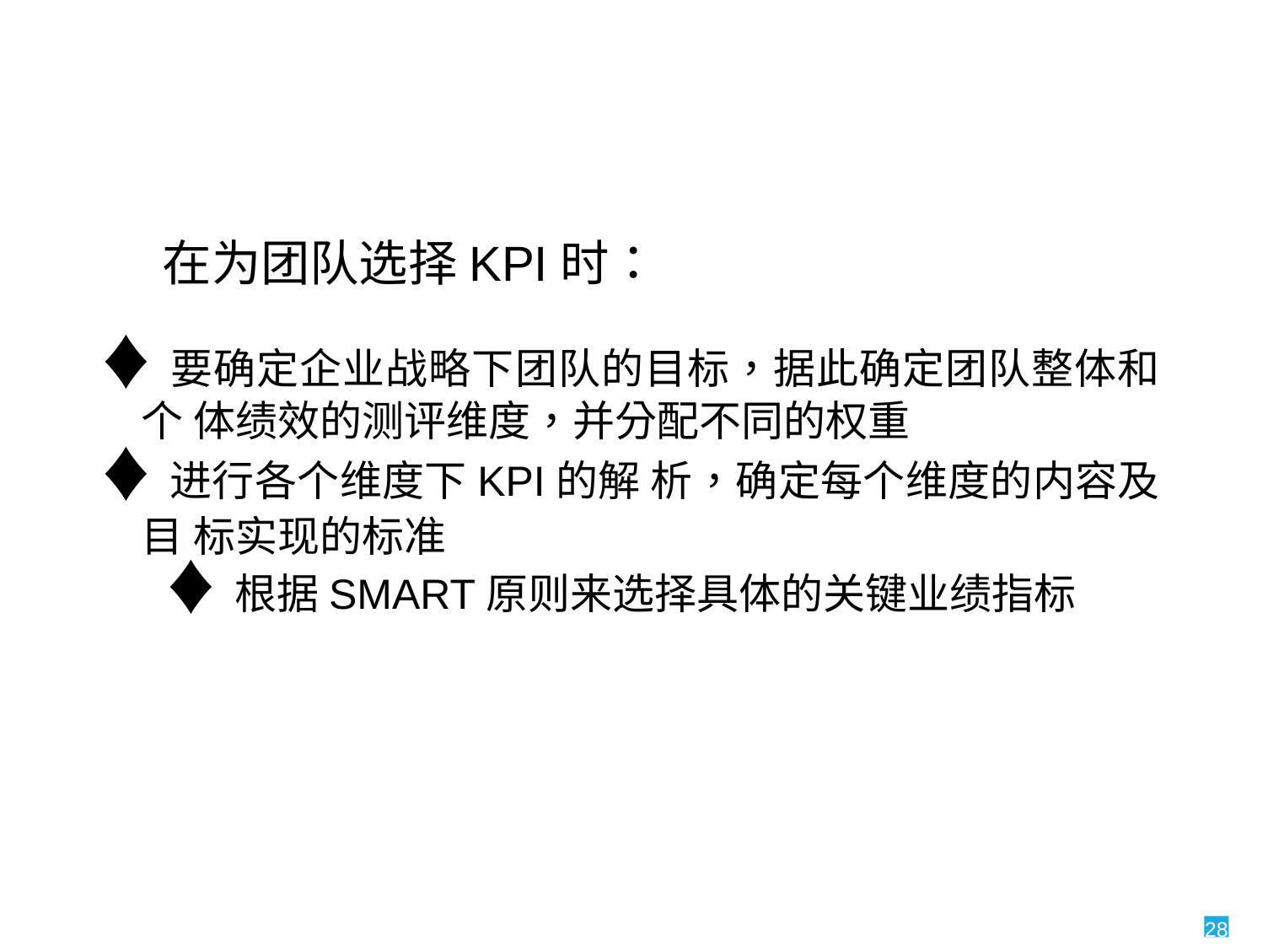

在为团队选择KPI时：
♦要确定企业战略下团队的目标，据此确定团队整体和个 体绩效的测评维度，并分配不同的权重
♦进行各个维度下KPI的解 析，确定每个维度的内容及目 标实现的标准
♦根据SMART原则来选择具体的关键业绩指标
28